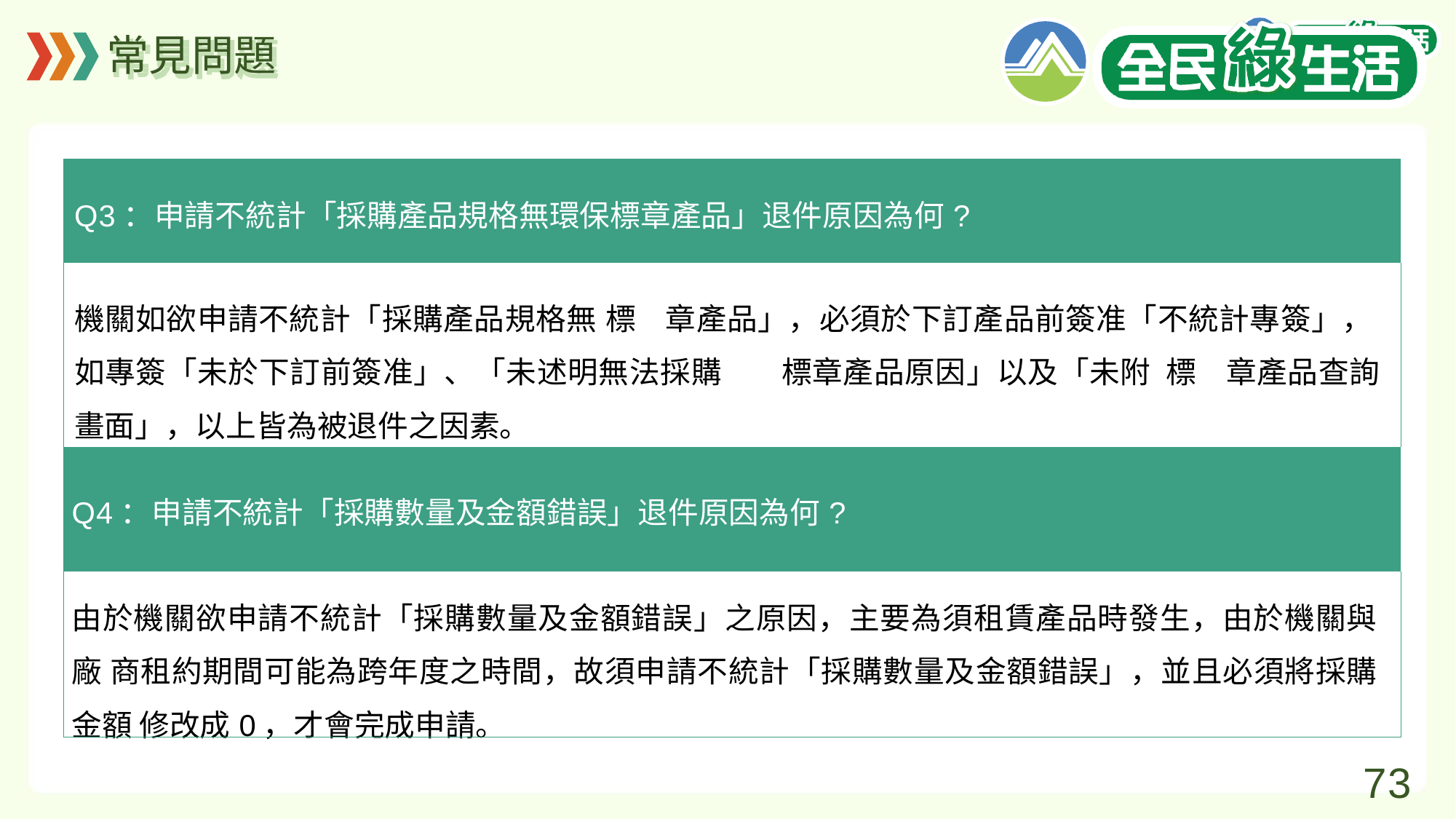

# 常見問題

| Q3：申請不統計「採購產品規格無環保標章產品」退件原因為何? |
| --- |
| 機關如欲申請不統計「採購產品規格無 標章產品」，必須於下訂產品前簽准「不統計專簽」， 如專簽「未於下訂前簽准」、「未述明無法採購 標章產品原因」以及「未附 標章產品查詢 畫面」，以上皆為被退件之因素。 |
| Q4：申請不統計「採購數量及金額錯誤」退件原因為何? |
| 由於機關欲申請不統計「採購數量及金額錯誤」之原因，主要為須租賃產品時發生，由於機關與廠 商租約期間可能為跨年度之時間，故須申請不統計「採購數量及金額錯誤」，並且必須將採購金額 修改成0，才會完成申請。 |
73